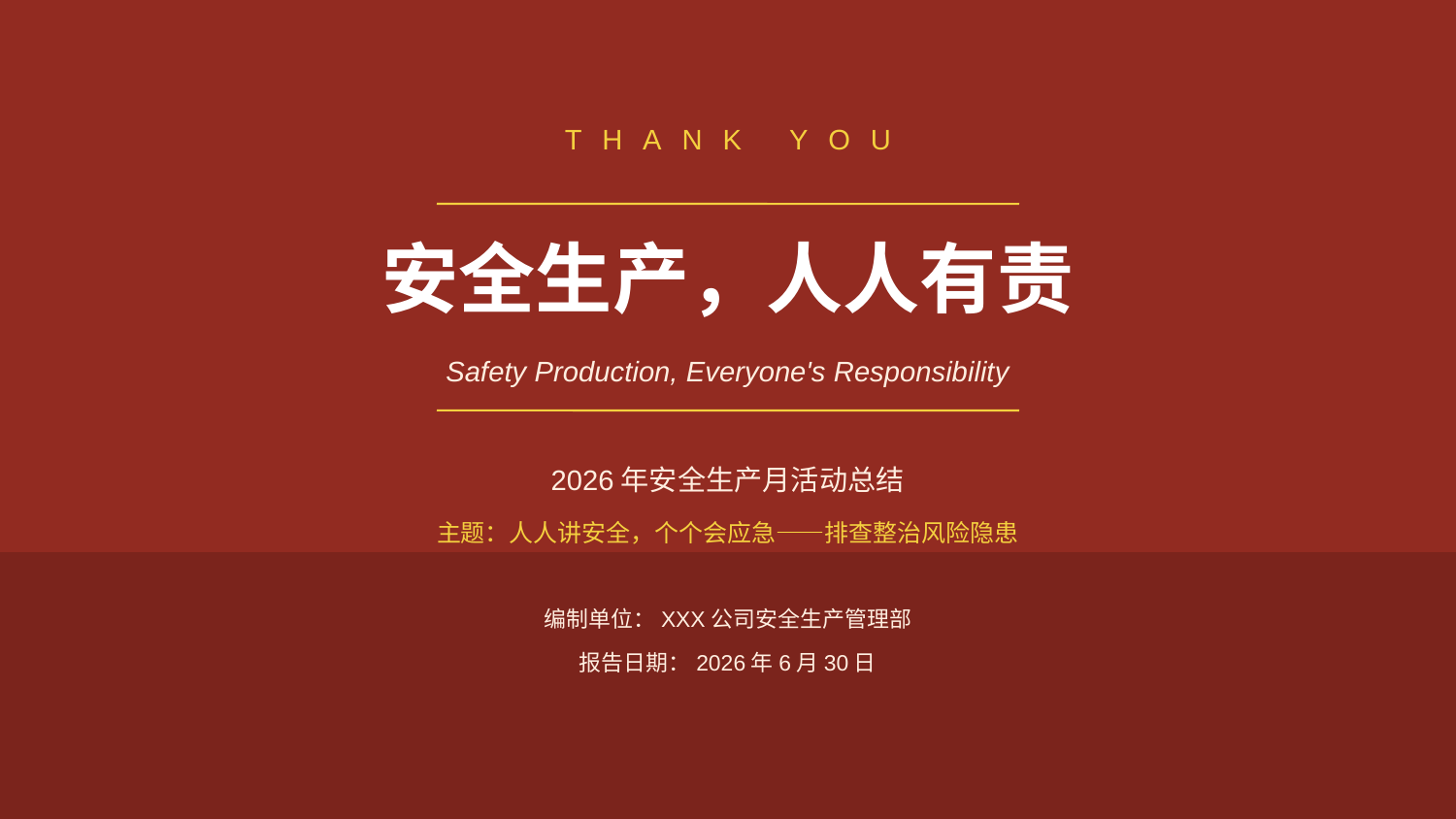

THANK YOU

安全生产，人人有责
Safety Production, Everyone's Responsibility

2026年安全生产月活动总结
主题：人人讲安全，个个会应急——排查整治风险隐患

编制单位：XXX公司安全生产管理部
报告日期：2026年6月30日